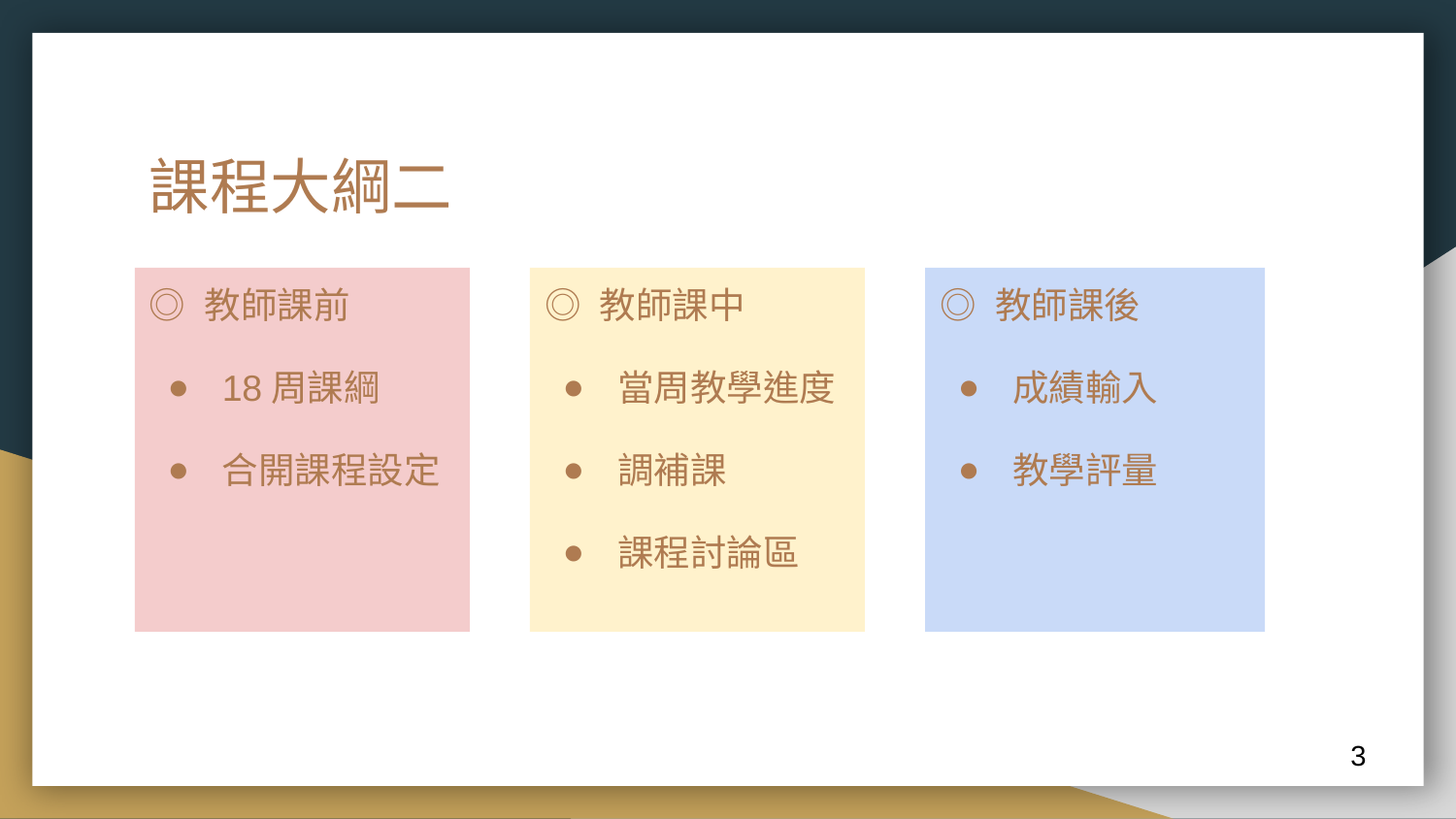

# 課程大綱二
◎ 教師課前
18周課綱
合開課程設定
◎ 教師課中
當周教學進度
調補課
課程討論區
◎ 教師課後
成績輸入
教學評量
3